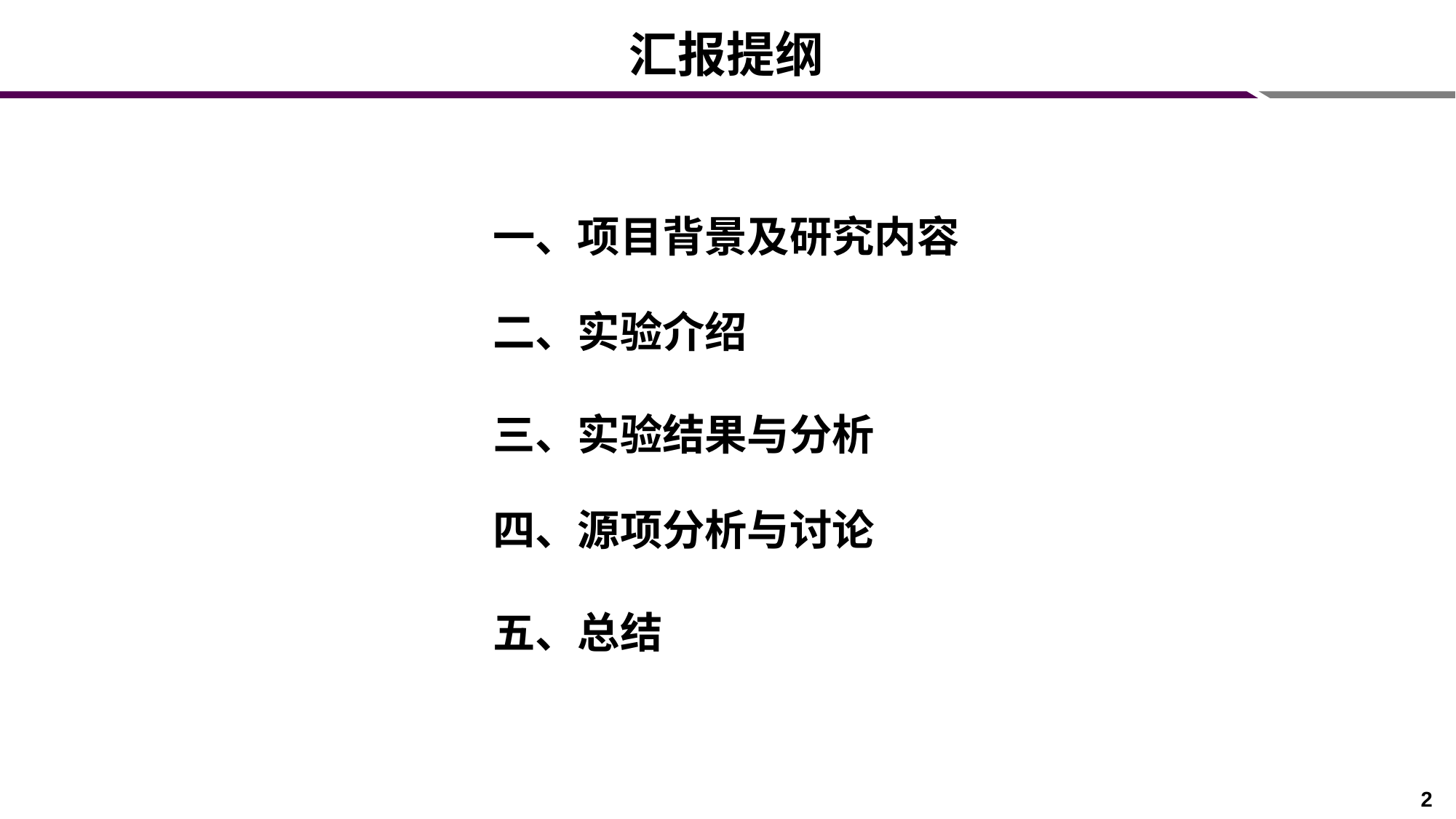

汇报提纲
一、项目背景及研究内容
二、实验介绍
三、实验结果与分析
四、源项分析与讨论
五、总结
Contents
2